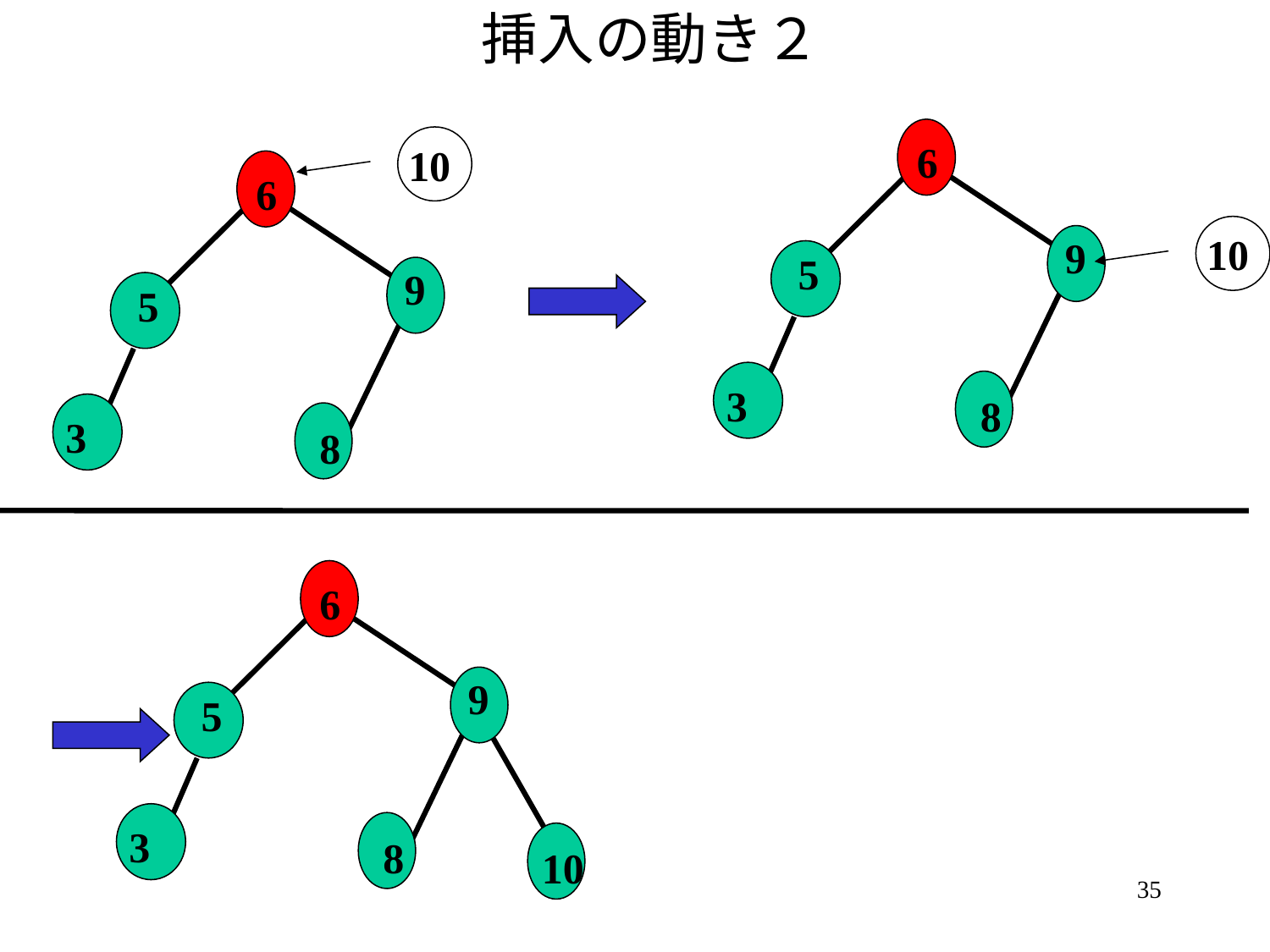

# 挿入の動き２

6
10

6

10
9
5

9
5

3
8
3
8

6

9

5

3

8
10
35